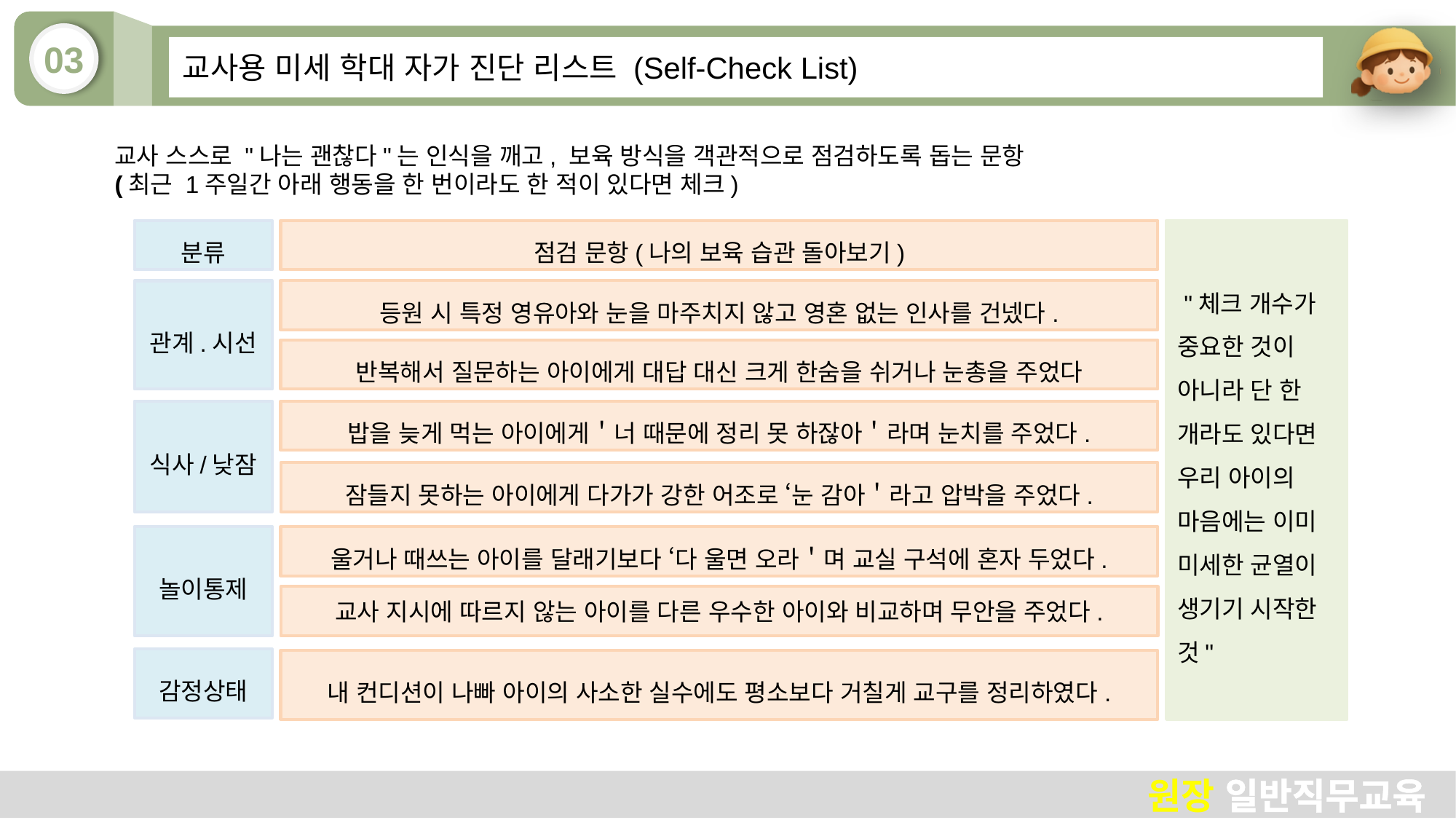

# 교사용 미세 학대 자가 진단 리스트 (Self-Check List)
교사 스스로 "나는 괜찮다"는 인식을 깨고, 보육 방식을 객관적으로 점검하도록 돕는 문항
(최근 1주일간 아래 행동을 한 번이라도 한 적이 있다면 체크)
분류
점검 문항(나의 보육 습관 돌아보기)
 "체크 개수가 중요한 것이 아니라 단 한 개라도 있다면
우리 아이의 마음에는 이미 미세한 균열이 생기기 시작한 것"
관계.시선
등원 시 특정 영유아와 눈을 마주치지 않고 영혼 없는 인사를 건넸다.
반복해서 질문하는 아이에게 대답 대신 크게 한숨을 쉬거나 눈총을 주었다
식사/낮잠
밥을 늦게 먹는 아이에게＇너 때문에 정리 못 하잖아＇라며 눈치를 주었다.
잠들지 못하는 아이에게 다가가 강한 어조로 ‘눈 감아＇라고 압박을 주었다.
놀이통제
울거나 때쓰는 아이를 달래기보다 ‘다 울면 오라＇며 교실 구석에 혼자 두었다.
교사 지시에 따르지 않는 아이를 다른 우수한 아이와 비교하며 무안을 주었다.
감정상태
내 컨디션이 나빠 아이의 사소한 실수에도 평소보다 거칠게 교구를 정리하였다.